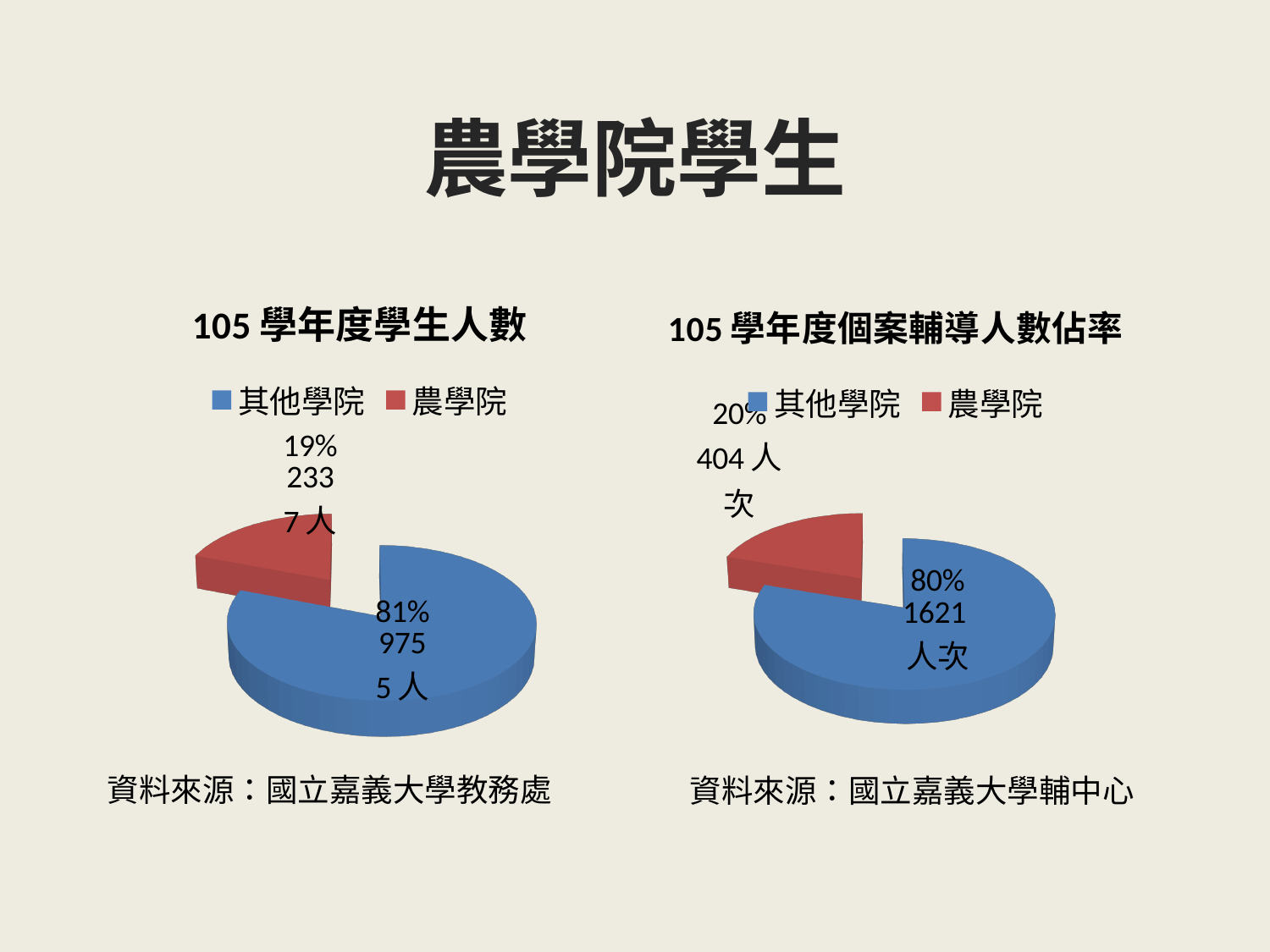

農學院學生

[unsupported chart]

[unsupported chart]

資料來源：國立嘉義大學教務處
資料來源：國立嘉義大學輔中心